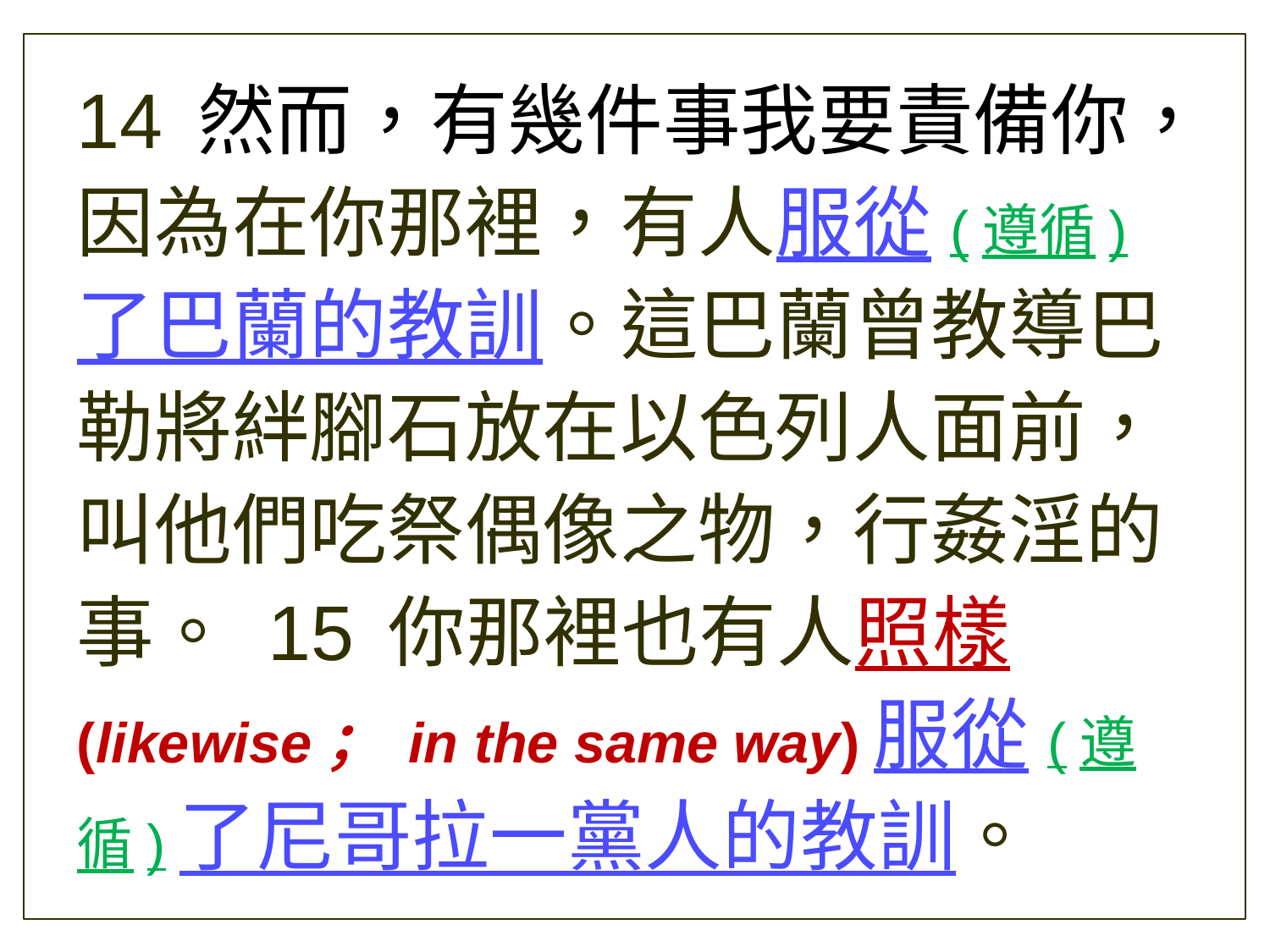

14 然而，有幾件事我要責備你，因為在你那裡，有人服從(遵循)了巴蘭的教訓。這巴蘭曾教導巴勒將絆腳石放在以色列人面前，叫他們吃祭偶像之物，行姦淫的事。 15 你那裡也有人照樣(likewise； in the same way)服從(遵循)了尼哥拉一黨人的教訓。